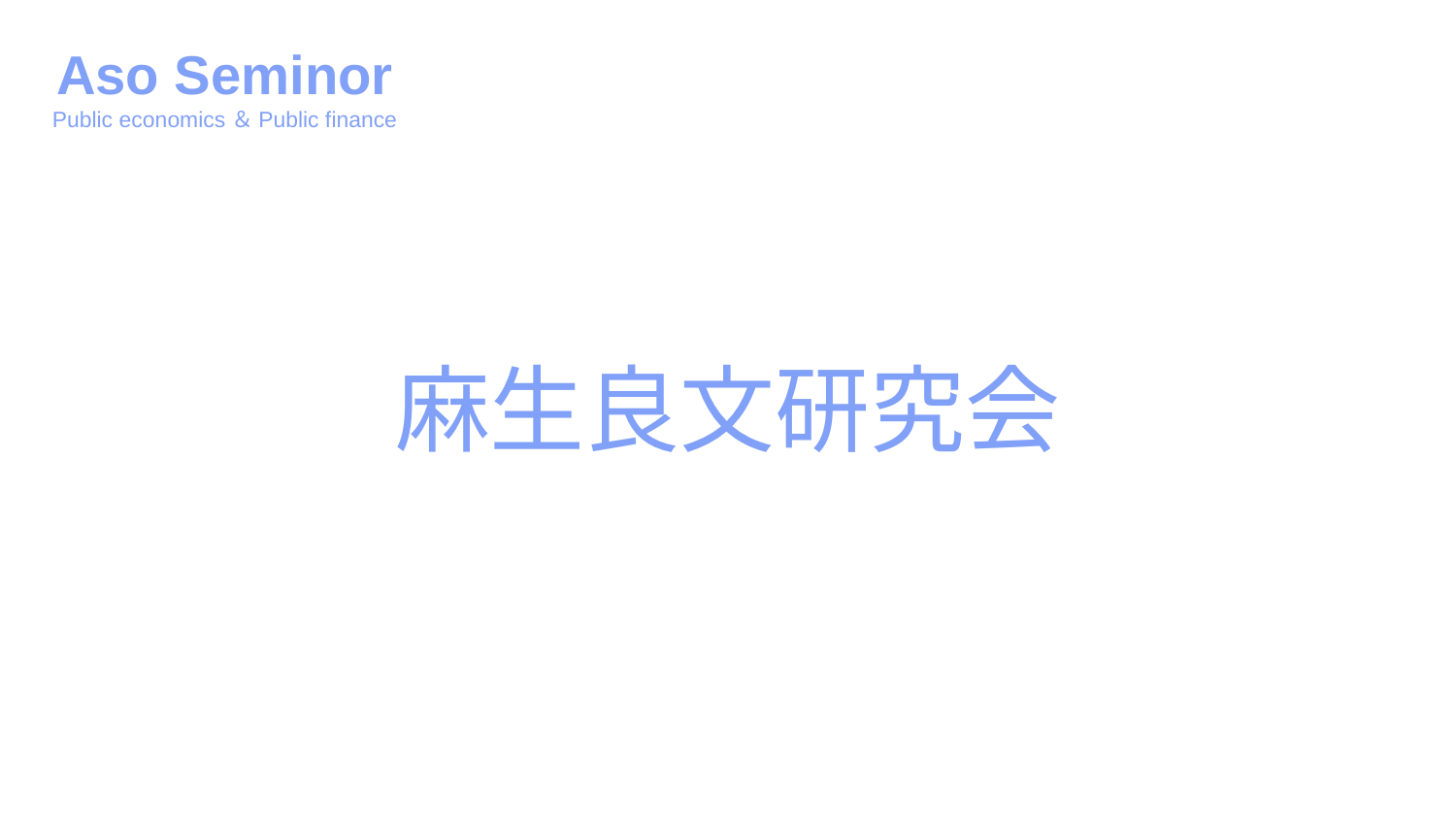

Aso Seminor
Public economics＆Public finance
# 麻生良文研究会